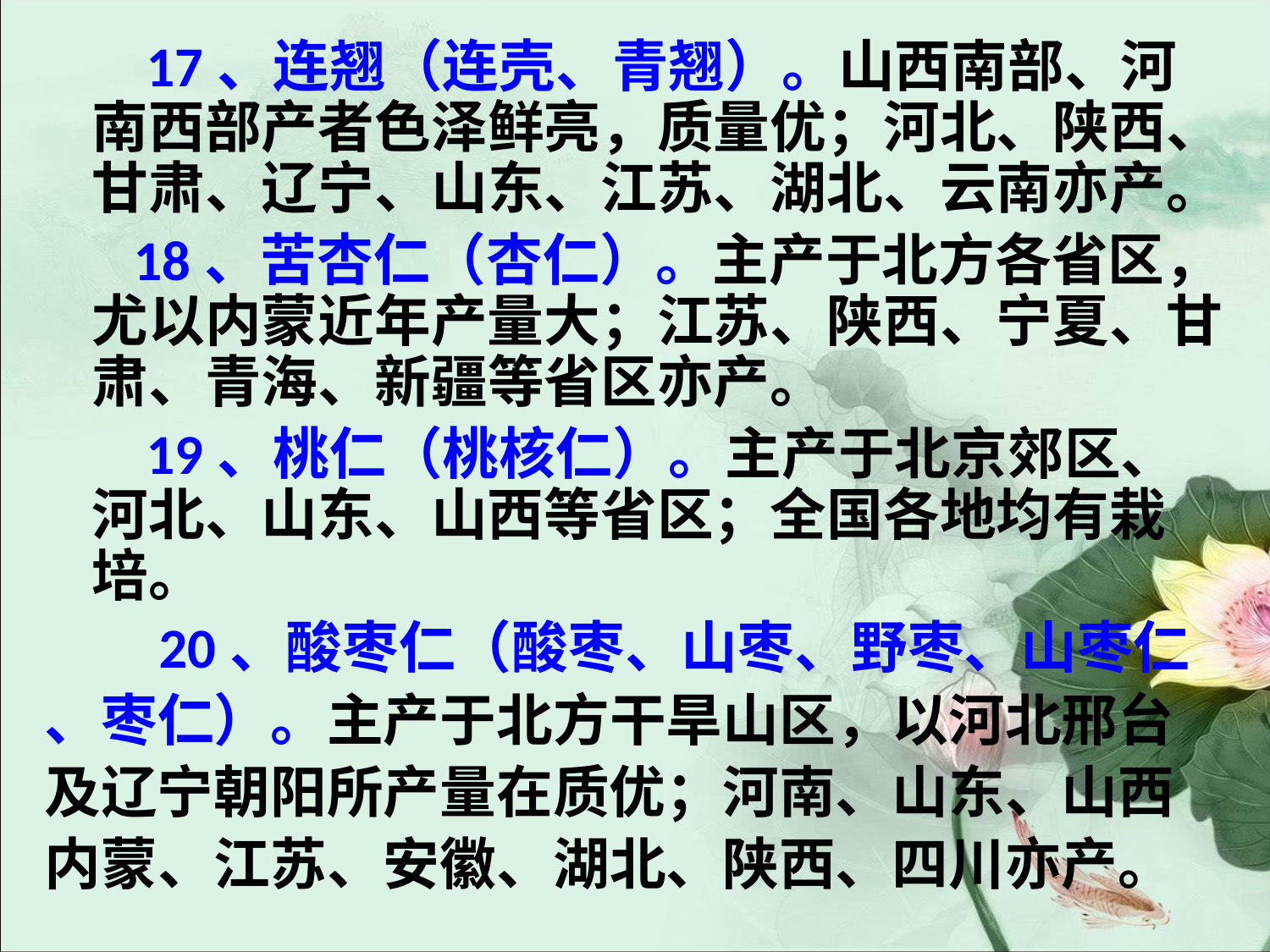

#
        17、连翘（连壳、青翘）。山西南部、河南西部产者色泽鲜亮，质量优；河北、陕西、甘肃、辽宁、山东、江苏、湖北、云南亦产。
       18、苦杏仁（杏仁）。主产于北方各省区，尤以内蒙近年产量大；江苏、陕西、宁夏、甘肃、青海、新疆等省区亦产。
        19、桃仁（桃核仁）。主产于北京郊区、河北、山东、山西等省区；全国各地均有栽培。
         20、酸枣仁（酸枣、山枣、野枣、山枣仁
、枣仁）。主产于北方干旱山区，以河北邢台
及辽宁朝阳所产量在质优；河南、山东、山西
内蒙、江苏、安徽、湖北、陕西、四川亦产。